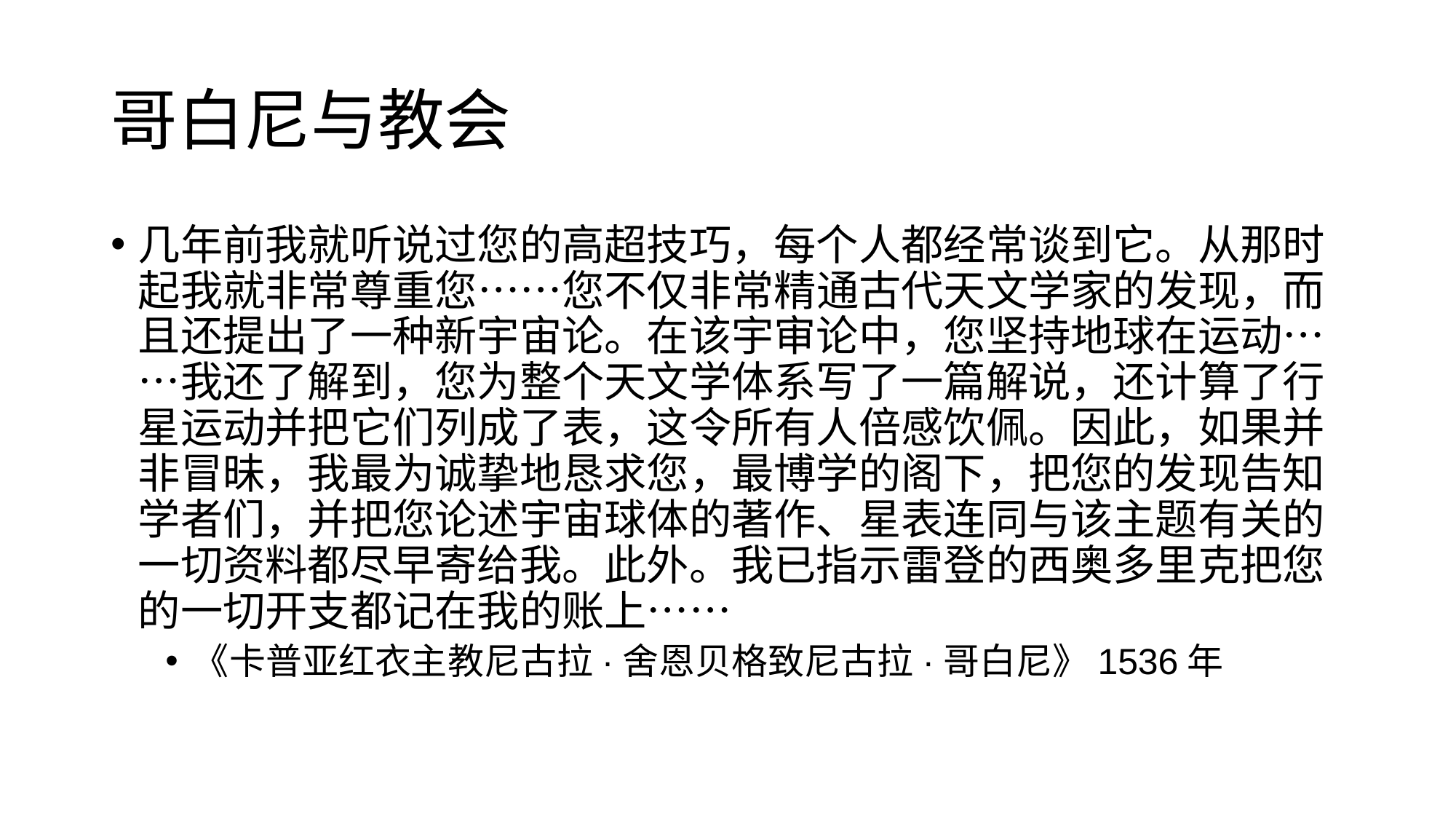

# 哥白尼与教会
几年前我就听说过您的高超技巧，每个人都经常谈到它。从那时起我就非常尊重您……您不仅非常精通古代天文学家的发现，而且还提出了一种新宇宙论。在该宇审论中，您坚持地球在运动……我还了解到，您为整个天文学体系写了一篇解说，还计算了行星运动并把它们列成了表，这令所有人倍感饮佩。因此，如果并非冒昧，我最为诚挚地恳求您，最博学的阁下，把您的发现告知学者们，并把您论述宇宙球体的著作、星表连同与该主题有关的一切资料都尽早寄给我。此外。我已指示雷登的西奥多里克把您的一切开支都记在我的账上……
《卡普亚红衣主教尼古拉·舍恩贝格致尼古拉·哥白尼》1536年